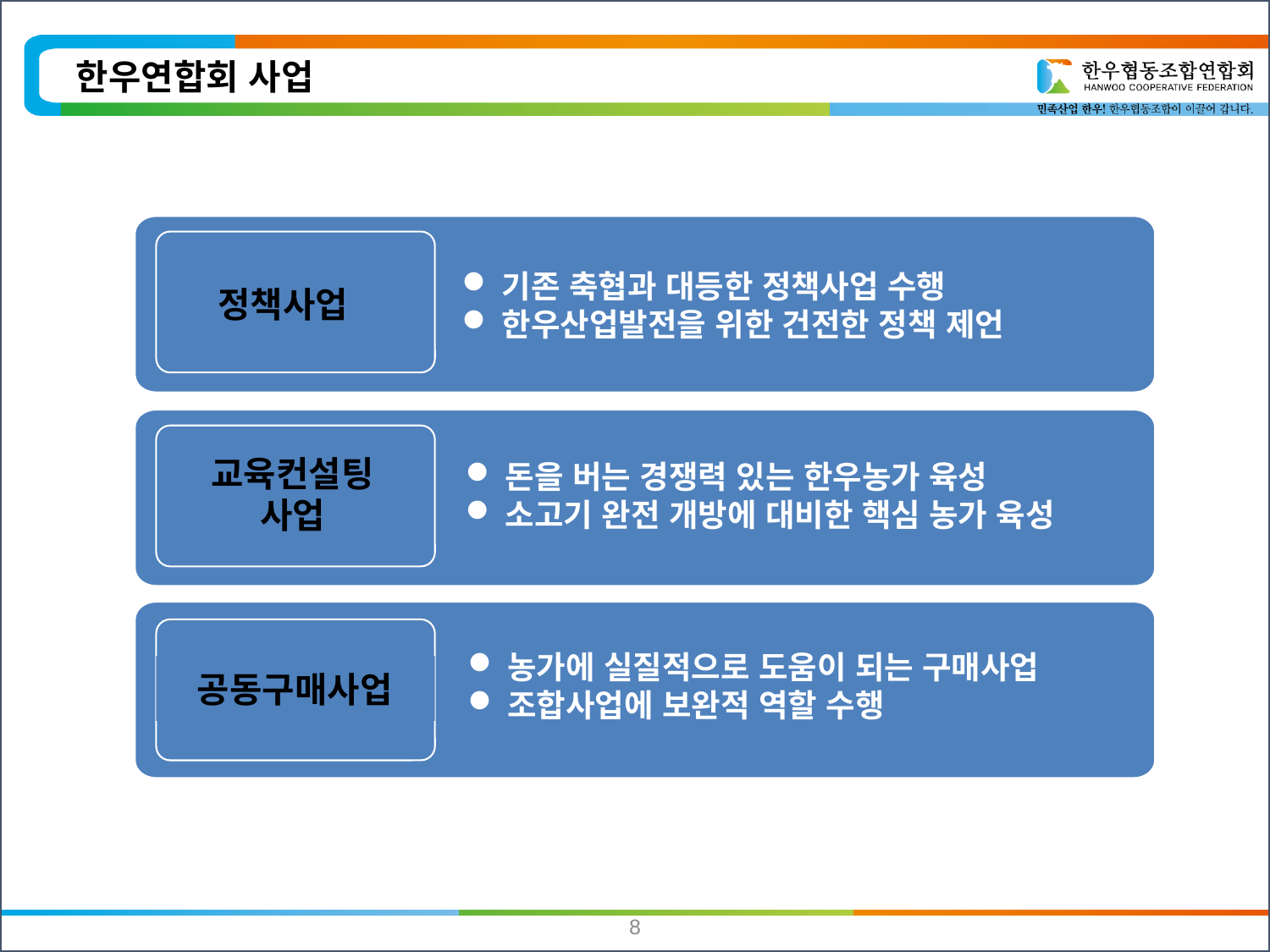

# 한우연합회 사업

기존 축협과 대등한 정책사업 수행
한우산업발전을 위한 건전한 정책 제언
정책사업

돈을 버는 경쟁력 있는 한우농가 육성
소고기 완전 개방에 대비한 핵심 농가 육성
교육컨설팅
사업

농가에 실질적으로 도움이 되는 구매사업
조합사업에 보완적 역할 수행
  공동구매사업